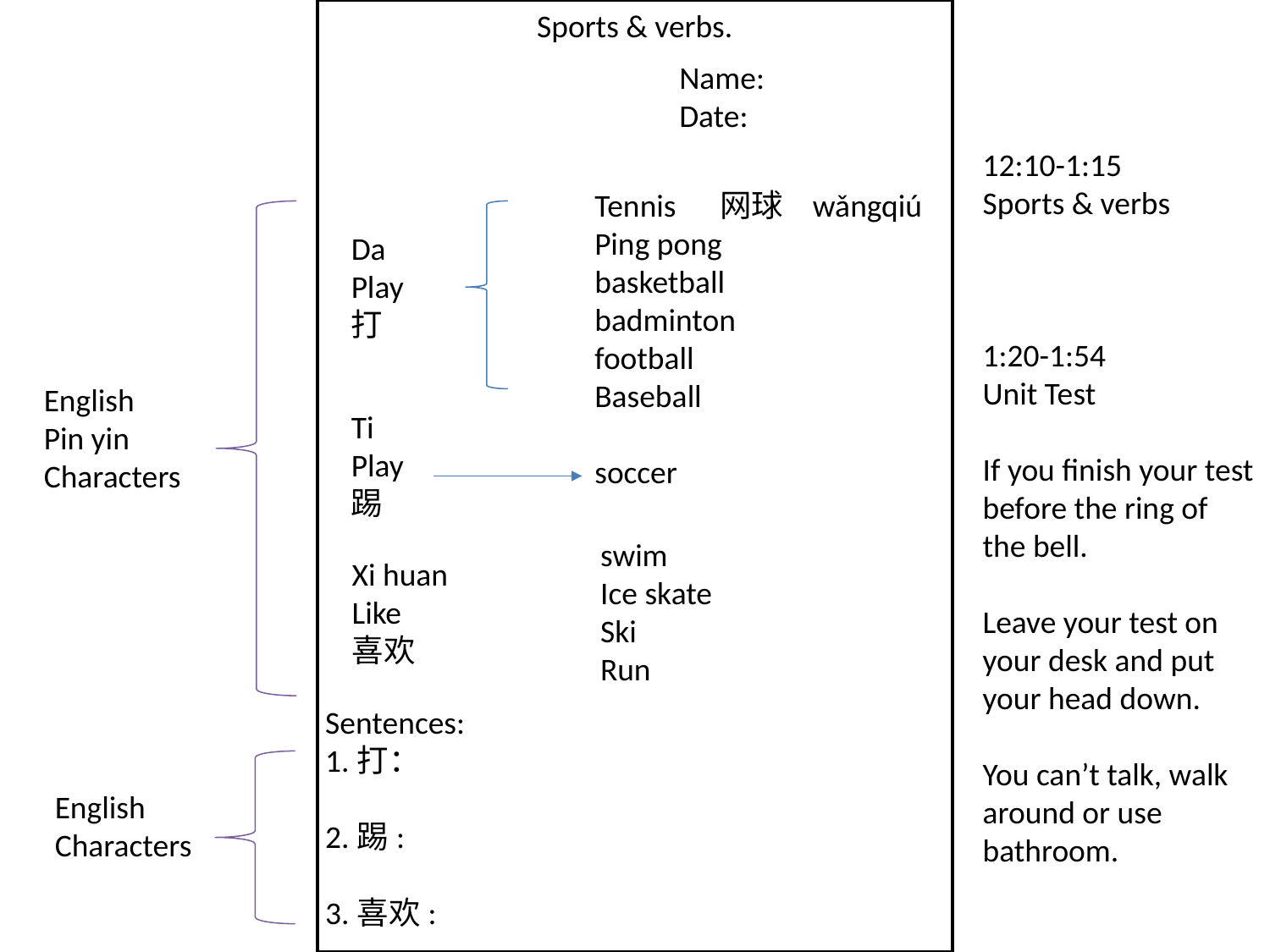

Sports & verbs.
Name:
Date:

12:10-1:15
Sports & verbs

1:20-1:54
Unit Test

If you finish your test before the ring of the bell.

Leave your test on your desk and put your head down.

You can’t talk, walk around or use bathroom.
Tennis     网球   wǎngqiú
Ping pong
basketball
badminton
football
Baseball

soccer

Da
Play
打
English
Pin yin
Characters

Ti
Play
踢
swim
Ice skate
Ski
Run
Xi huan
Like
喜欢
Sentences:
1.打：

2.踢:

3.喜欢:

English
Characters